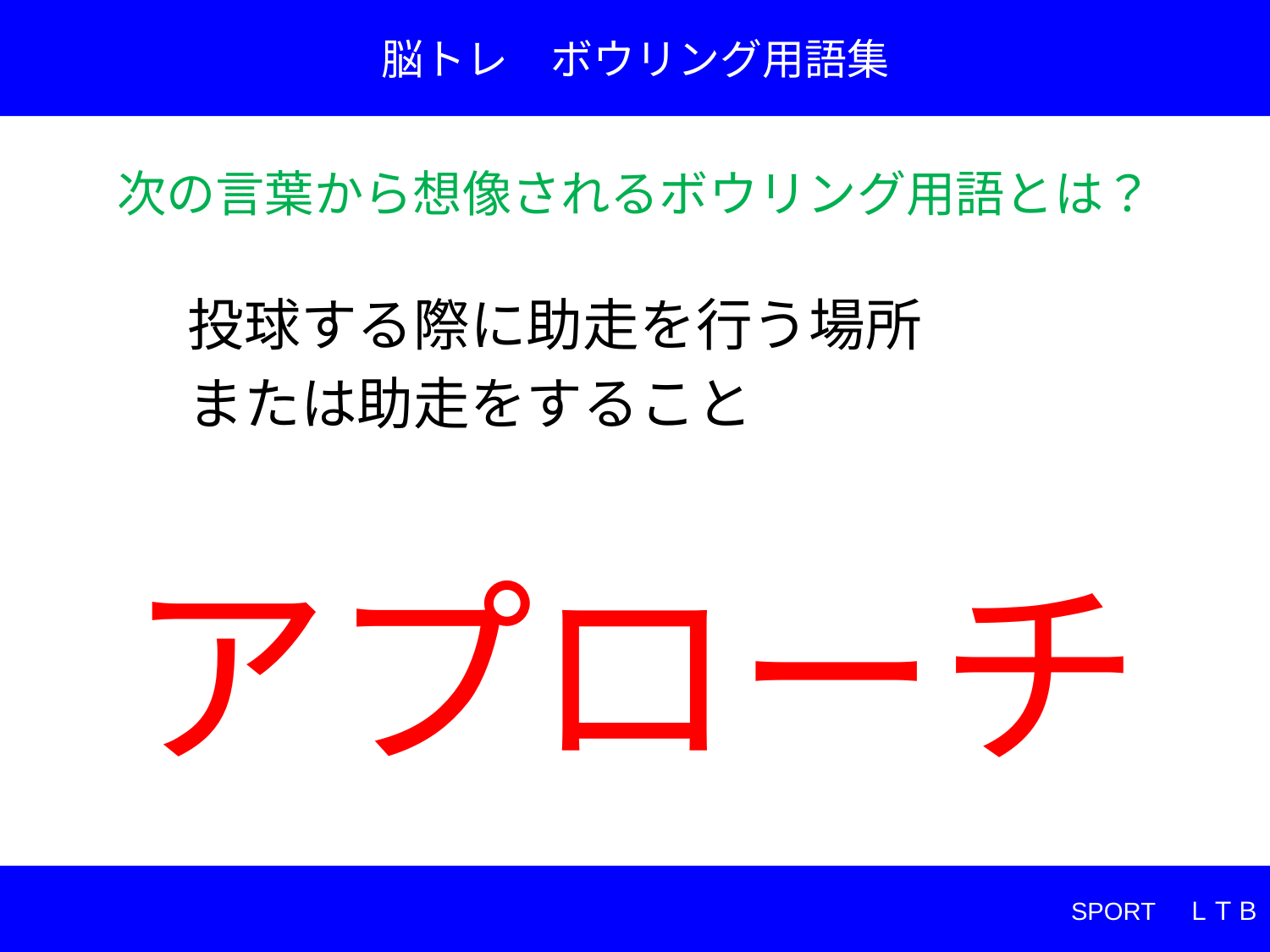

脳トレ　ボウリング用語集
次の言葉から想像されるボウリング用語とは？
投球する際に助走を行う場所
または助走をすること
# アプローチ
SPORT　ＬＴＢ